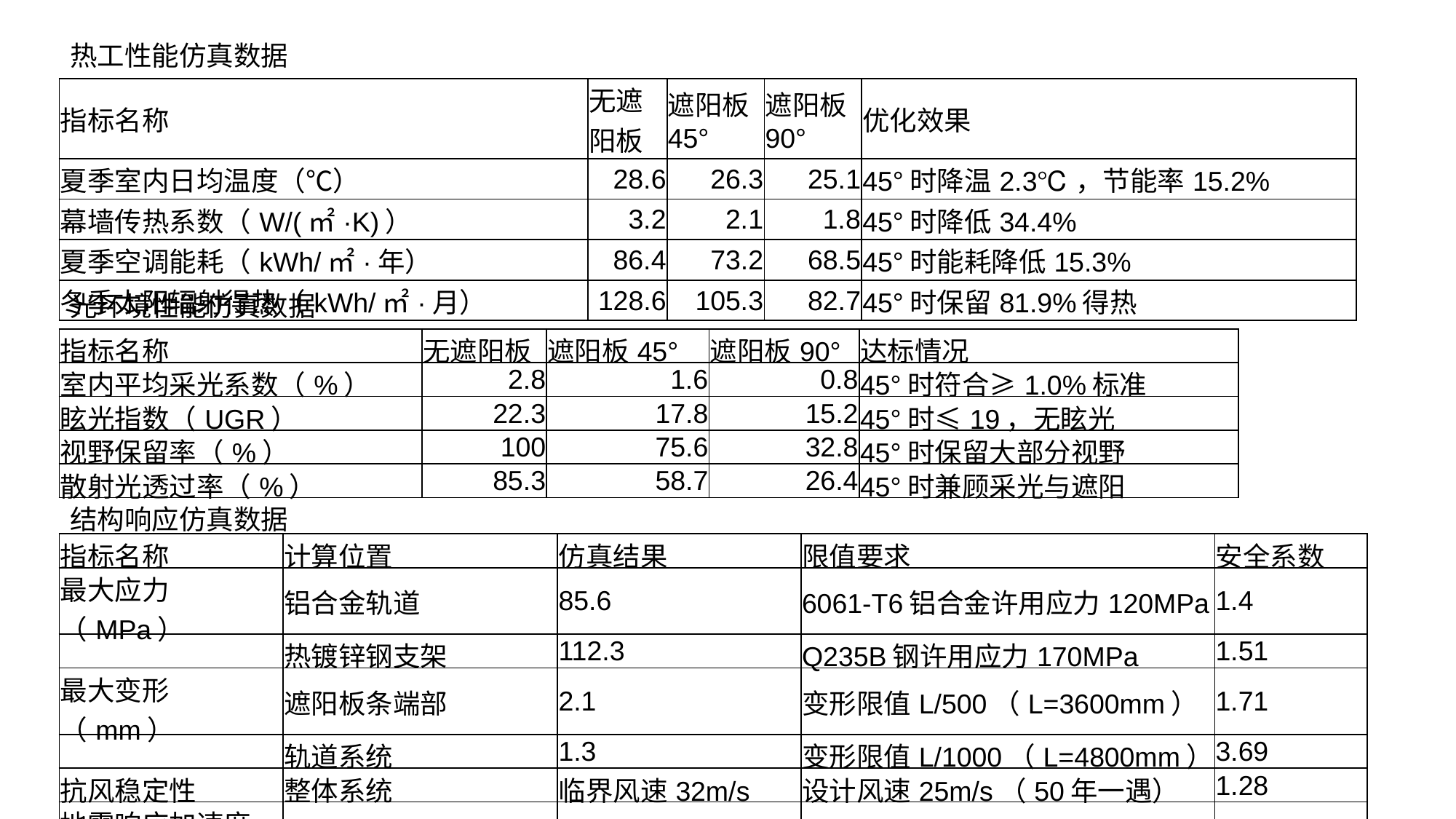

热工性能仿真数据
| 指标名称 | 无遮阳板 | 遮阳板45° | 遮阳板90° | 优化效果 |
| --- | --- | --- | --- | --- |
| 夏季室内日均温度（℃） | 28.6 | 26.3 | 25.1 | 45°时降温2.3℃，节能率15.2% |
| 幕墙传热系数（W/(㎡·K)） | 3.2 | 2.1 | 1.8 | 45°时降低34.4% |
| 夏季空调能耗（kWh/㎡·年） | 86.4 | 73.2 | 68.5 | 45°时能耗降低15.3% |
| 冬季太阳辐射得热（kWh/㎡·月） | 128.6 | 105.3 | 82.7 | 45°时保留81.9%得热 |
光环境性能仿真数据
| 指标名称 | 无遮阳板 | 遮阳板45° | 遮阳板90° | 达标情况 |
| --- | --- | --- | --- | --- |
| 室内平均采光系数（%） | 2.8 | 1.6 | 0.8 | 45°时符合≥1.0%标准 |
| 眩光指数（UGR） | 22.3 | 17.8 | 15.2 | 45°时≤19，无眩光 |
| 视野保留率（%） | 100 | 75.6 | 32.8 | 45°时保留大部分视野 |
| 散射光透过率（%） | 85.3 | 58.7 | 26.4 | 45°时兼顾采光与遮阳 |
结构响应仿真数据
| 指标名称 | 计算位置 | 仿真结果 | 限值要求 | 安全系数 |
| --- | --- | --- | --- | --- |
| 最大应力（MPa） | 铝合金轨道 | 85.6 | 6061-T6铝合金许用应力120MPa | 1.4 |
|  | 热镀锌钢支架 | 112.3 | Q235B钢许用应力170MPa | 1.51 |
| 最大变形（mm） | 遮阳板条端部 | 2.1 | 变形限值L/500（L=3600mm） | 1.71 |
|  | 轨道系统 | 1.3 | 变形限值L/1000（L=4800mm） | 3.69 |
| 抗风稳定性 | 整体系统 | 临界风速32m/s | 设计风速25m/s（50年一遇） | 1.28 |
| 地震响应加速度（m/s²） | 驱动装置节点 | 2.8 | 设备允许加速度5.0m/s² | 1.79 |